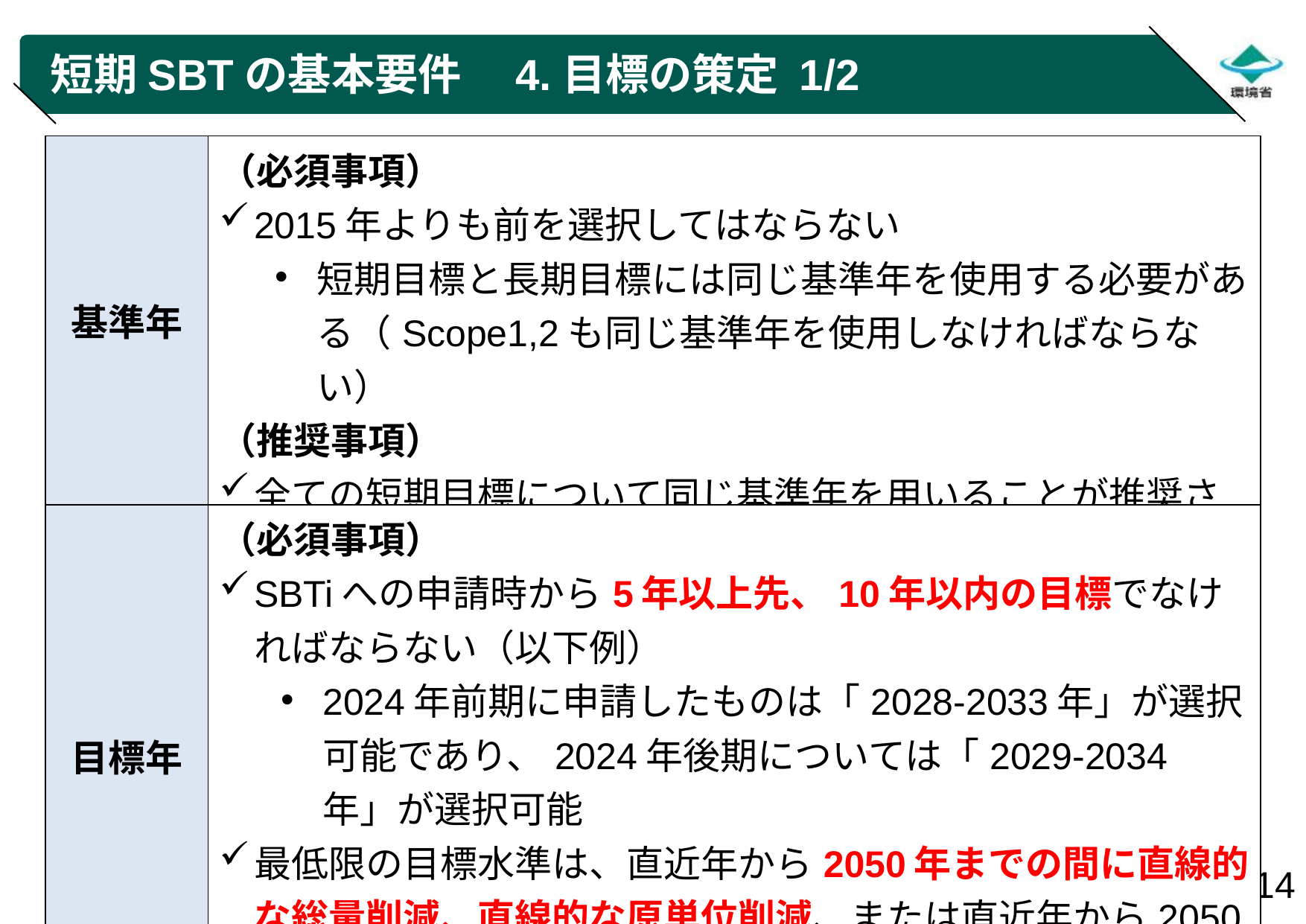

# 短期SBTの基本要件　4.目標の策定 1/2
| 基準年 | （必須事項） 2015年よりも前を選択してはならない 短期目標と長期目標には同じ基準年を使用する必要がある（Scope1,2も同じ基準年を使用しなければならない） （推奨事項） 全ての短期目標について同じ基準年を用いることが推奨される |
| --- | --- |
| 目標年 | （必須事項） SBTiへの申請時から5年以上先、10年以内の目標でなければならない（以下例） 2024年前期に申請したものは「2028-2033年」が選択可能であり、2024年後期については「2029-2034年」が選択可能 最低限の目標水準は、直近年から2050年までの間に直線的な総量削減、直線的な原単位削減、または直近年から2050年までの間に原単位が収束する（そして総量排出量や原単位排出量が増加しない）ことを想定し、2050年にネットゼロに達することと整合している削減 |
[出所] SBTi Corporate Near-Term Criteria Version 5.2 （https://files.sciencebasedtargets.org/production/files/SBTi-criteria.pdf）より作成